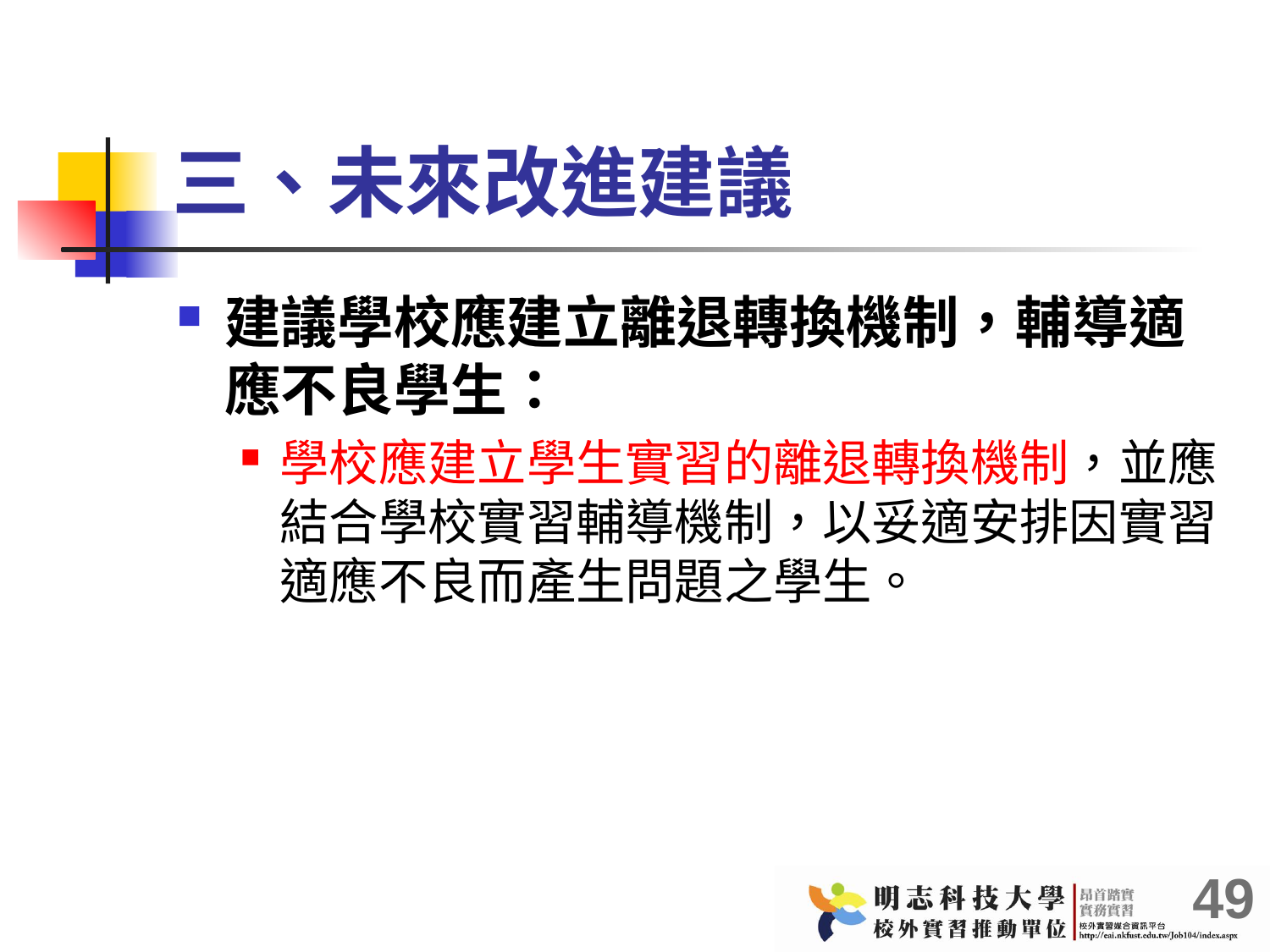

# 三、未來改進建議
建議學校應建立離退轉換機制，輔導適應不良學生：
學校應建立學生實習的離退轉換機制，並應結合學校實習輔導機制，以妥適安排因實習適應不良而產生問題之學生。
49